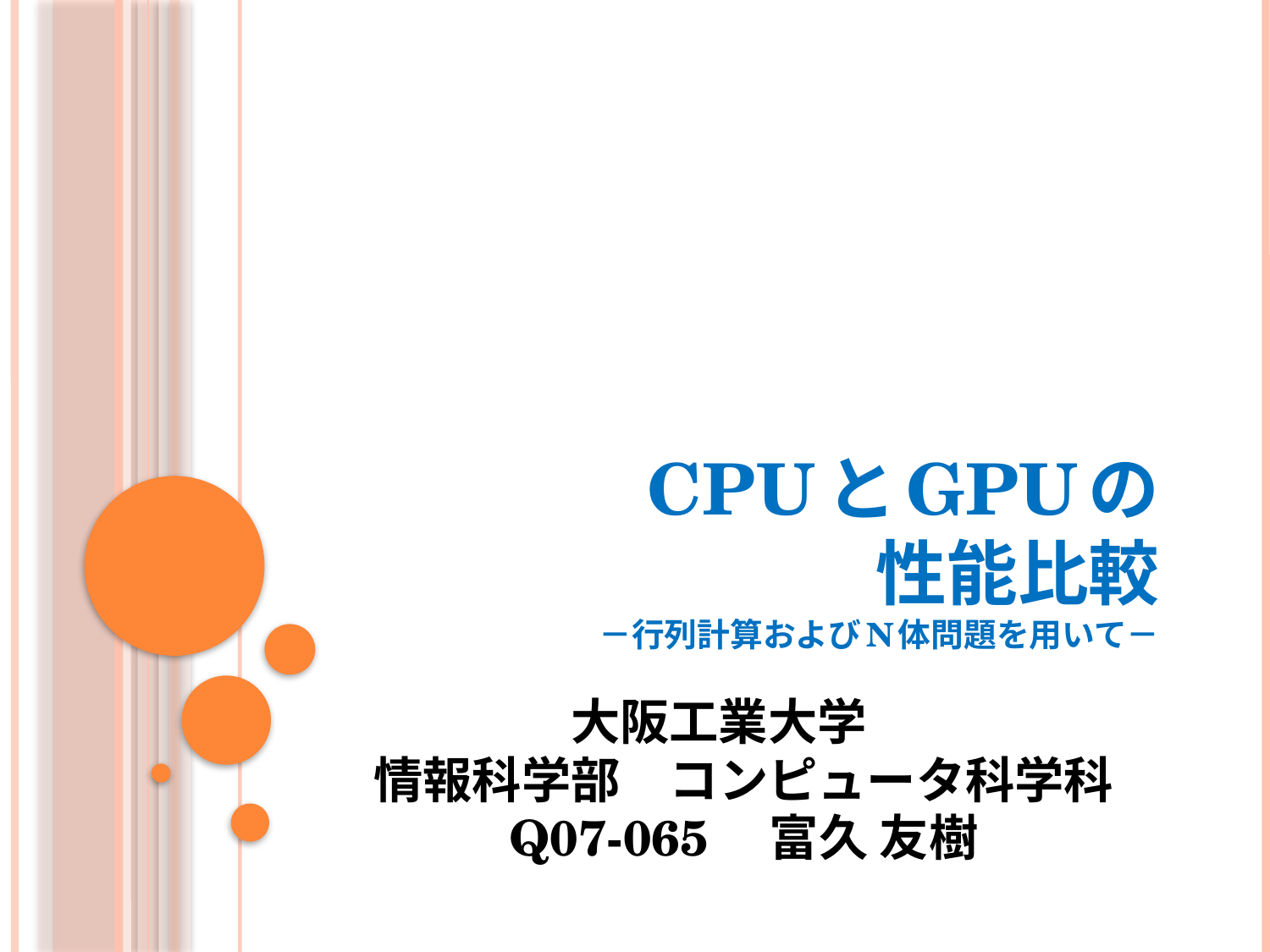

# CPUとGPUの 性能比較 －行列計算およびN体問題を用いて－
大阪工業大学
情報科学部　コンピュータ科学科
Q07-065　富久 友樹